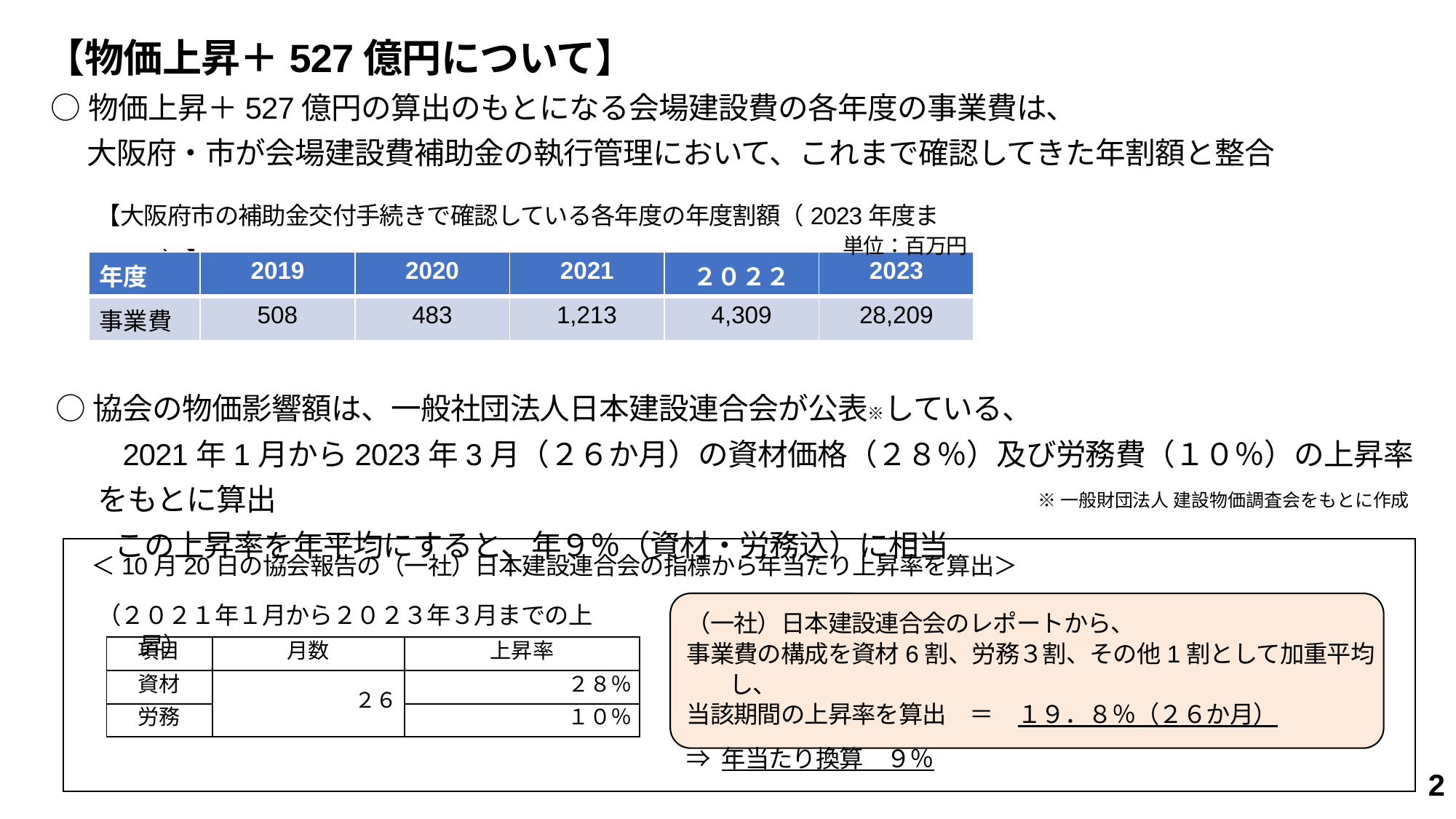

【物価上昇＋527億円について】

○物価上昇＋527億円の算出のもとになる会場建設費の各年度の事業費は、
　 大阪府・市が会場建設費補助金の執行管理において、これまで確認してきた年割額と整合
【大阪府市の補助金交付手続きで確認している各年度の年度割額（2023年度まで）】
単位：百万円
| 年度 | 2019 | 2020 | 2021 | ２０２２ | 2023 |
| --- | --- | --- | --- | --- | --- |
| 事業費 | 508 | 483 | 1,213 | 4,309 | 28,209 |
○協会の物価影響額は、一般社団法人日本建設連合会が公表※している、
　　2021年1月から2023年3月（２６か月）の資材価格（２８％）及び労務費（１０％）の上昇率をもとに算出
　　この上昇率を年平均にすると、年９％（資材・労務込）に相当
※一般財団法人 建設物価調査会をもとに作成

＜10月20日の協会報告の（一社）日本建設連合会の指標から年当たり上昇率を算出＞

（２０２１年１月から２０２３年３月までの上昇）
（一社）日本建設連合会のレポートから、
事業費の構成を資材6割、労務３割、その他1割として加重平均し、
当該期間の上昇率を算出　＝　１９．８％（２６か月）

⇒ 年当たり換算　９％
| 項目 | 月数 | 上昇率 |
| --- | --- | --- |
| 資材 | ２６ | ２８％ |
| 労務 |  | １０％ |
2